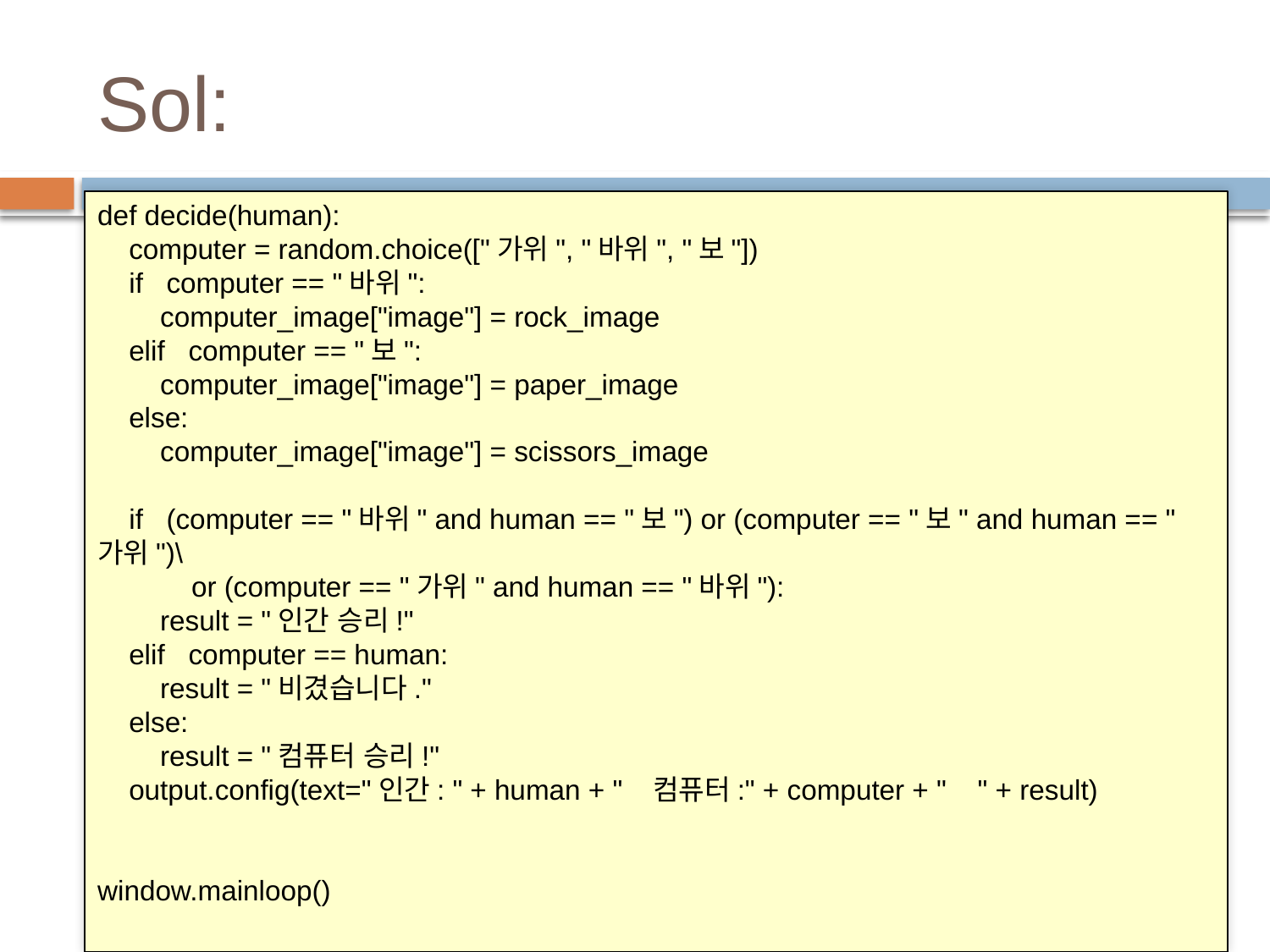

# Sol:
def decide(human):
    computer = random.choice(["가위", "바위", "보"])
    if   computer == "바위":
        computer_image["image"] = rock_image
    elif   computer == "보":
        computer_image["image"] = paper_image
    else:
        computer_image["image"] = scissors_image

    if   (computer == "바위" and human == "보") or (computer == "보" and human == "가위")\
            or (computer == "가위" and human == "바위"):
        result = "인간 승리!"
    elif   computer == human:
        result = "비겼습니다."
    else:
        result = "컴퓨터 승리!"
    output.config(text="인간: " + human + "   컴퓨터:" + computer + "    " + result)

window.mainloop()